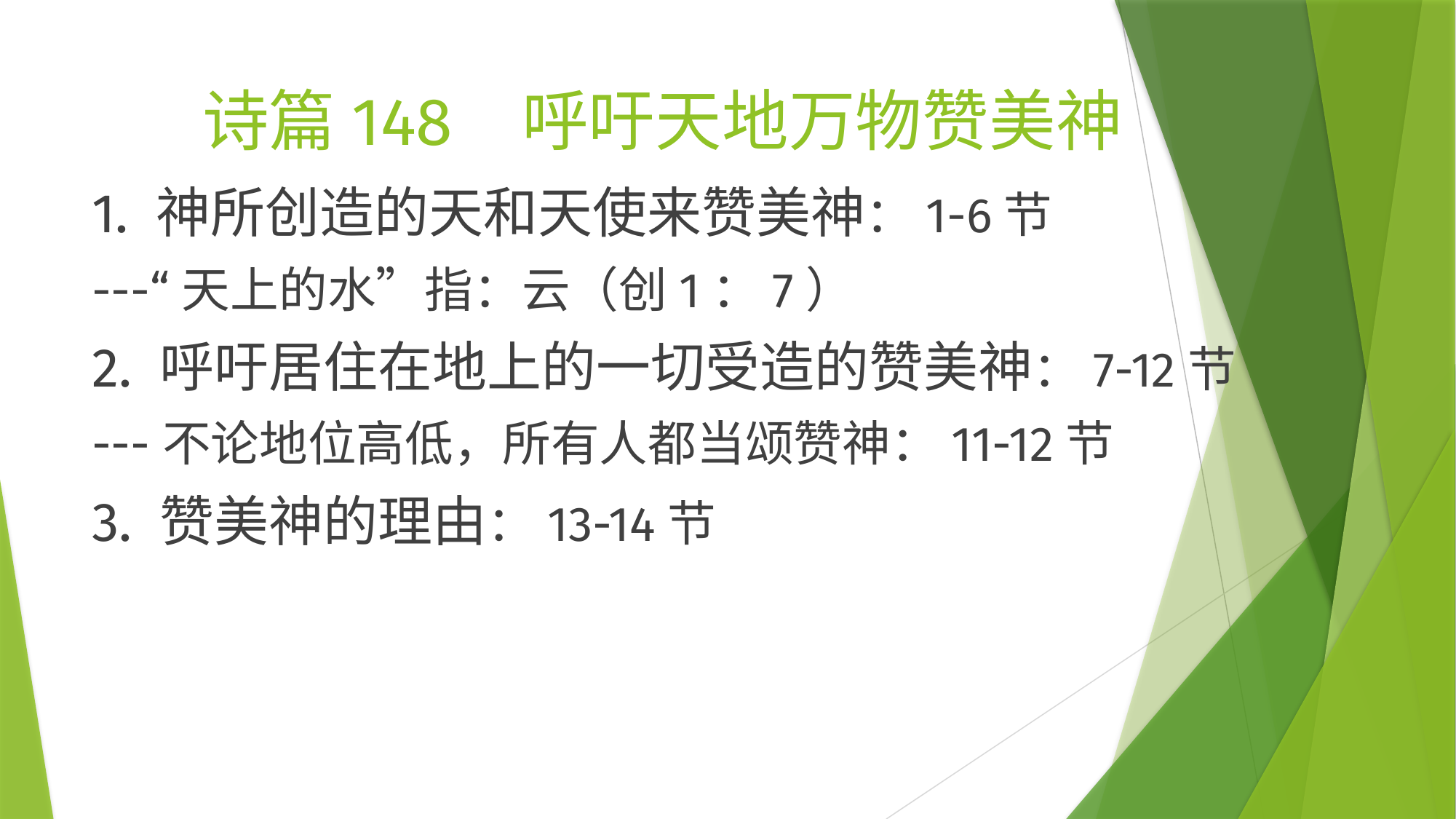

# 诗篇148   呼吁天地万物赞美神
1. 神所创造的天和天使来赞美神：1-6节
---“天上的水”指：云（创1：7）
2. 呼吁居住在地上的一切受造的赞美神：7-12节
---不论地位高低，所有人都当颂赞神：11-12节
3. 赞美神的理由：13-14节